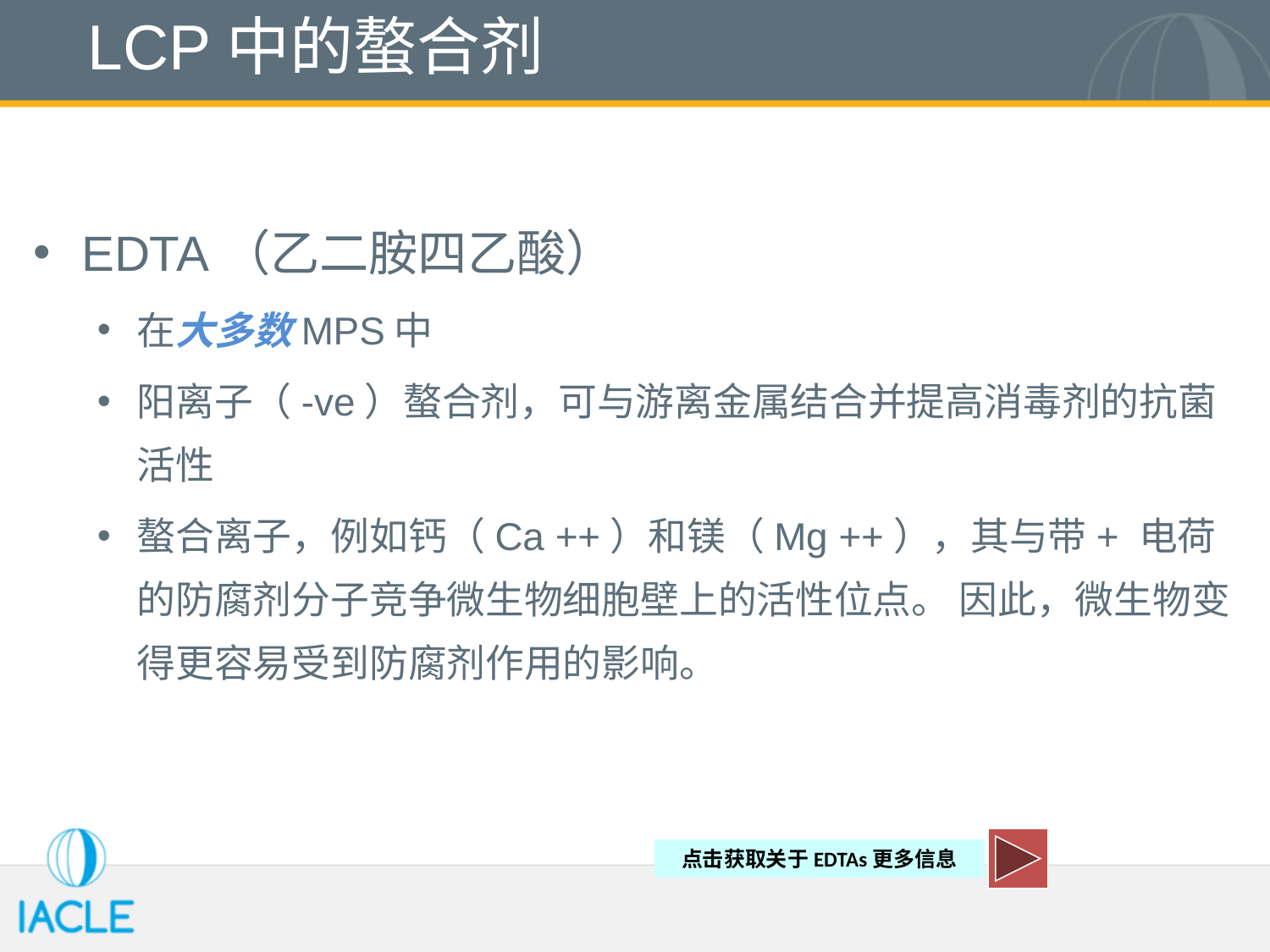

# LCP中的螯合剂
EDTA（乙二胺四乙酸）
在大多数MPS中
阳离子（-ve）螯合剂，可与游离金属结合并提高消毒剂的抗菌活性
螯合离子，例如钙（Ca ++）和镁（Mg ++），其与带+ 电荷的防腐剂分子竞争微生物细胞壁上的活性位点。 因此，微生物变得更容易受到防腐剂作用的影响。

点击获取关于EDTAs更多信息